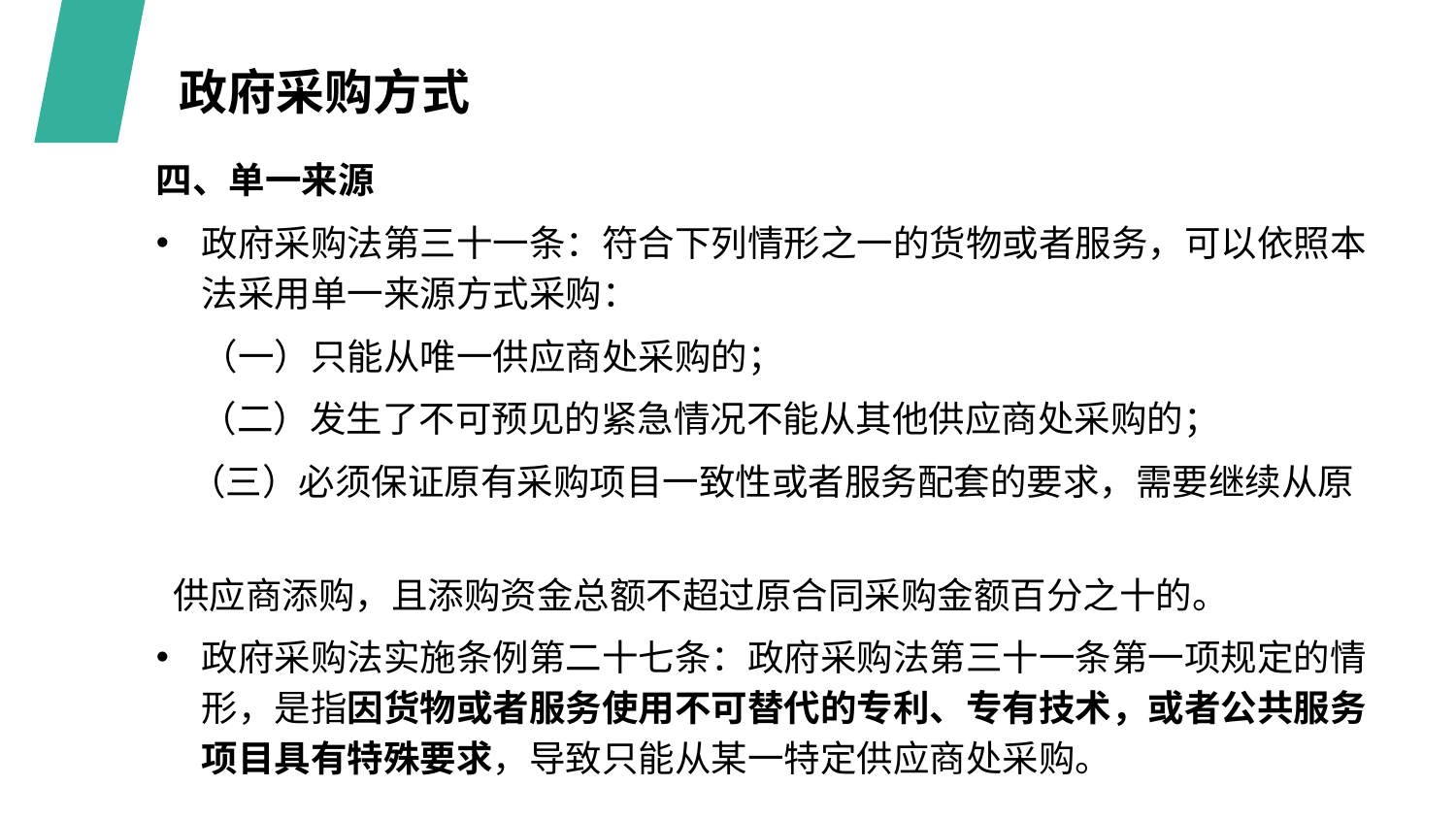

政府采购方式
四、单一来源
政府采购法第三十一条：符合下列情形之一的货物或者服务，可以依照本法采用单一来源方式采购：
（一）只能从唯一供应商处采购的；
　 （二）发生了不可预见的紧急情况不能从其他供应商处采购的；
   （三）必须保证原有采购项目一致性或者服务配套的要求，需要继续从原
 供应商添购，且添购资金总额不超过原合同采购金额百分之十的。
政府采购法实施条例第二十七条：政府采购法第三十一条第一项规定的情形，是指因货物或者服务使用不可替代的专利、专有技术，或者公共服务项目具有特殊要求，导致只能从某一特定供应商处采购。